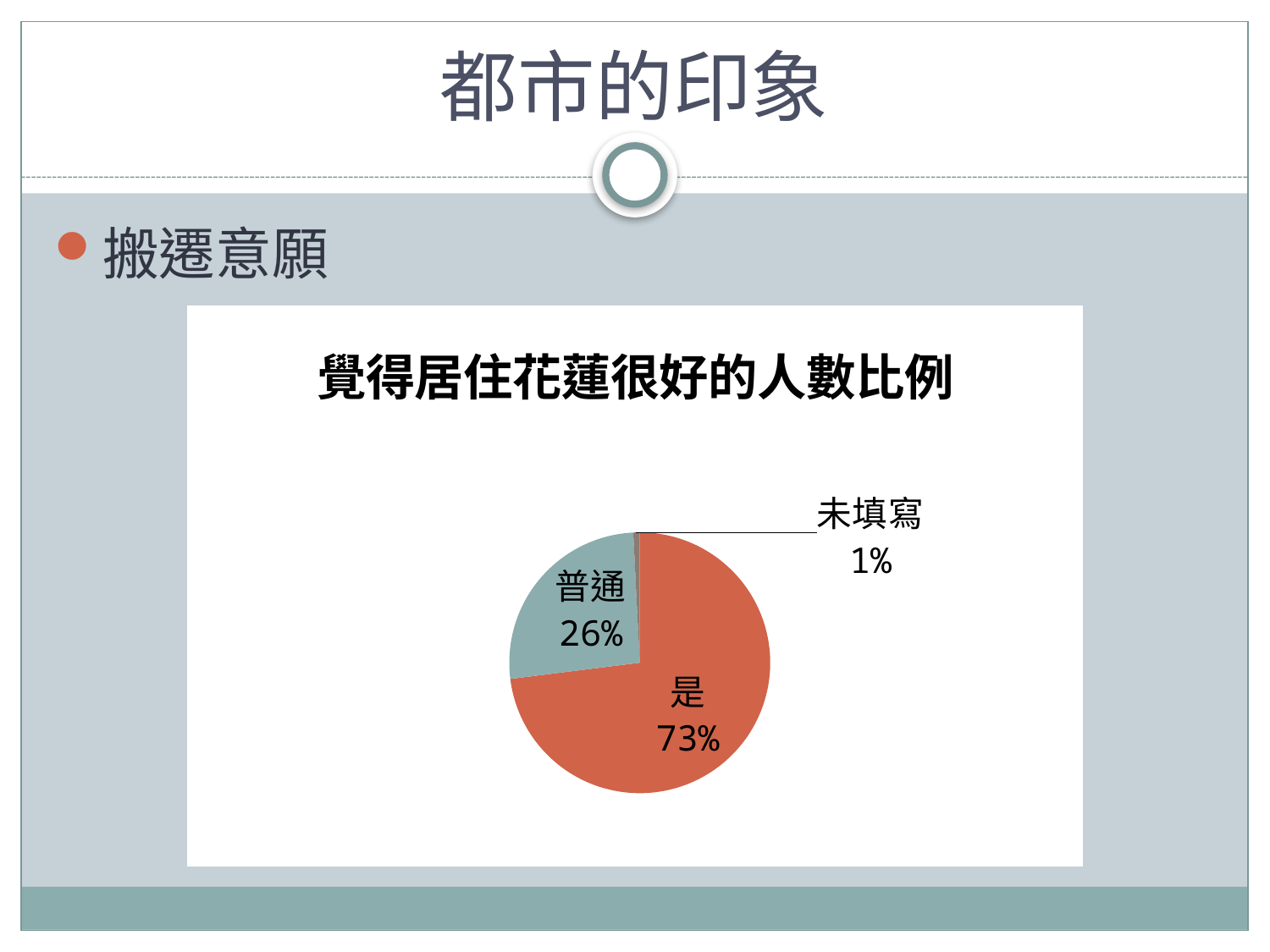

# 都市的印象
搬遷意願

### Chart: 覺得居住花蓮很好的人數比例

| Category | 人數 |
|---|---|
| 是 | 92.0 |
| 否 | 0.0 |
| 普通 | 33.0 |
| 未填寫 | 1.0 |